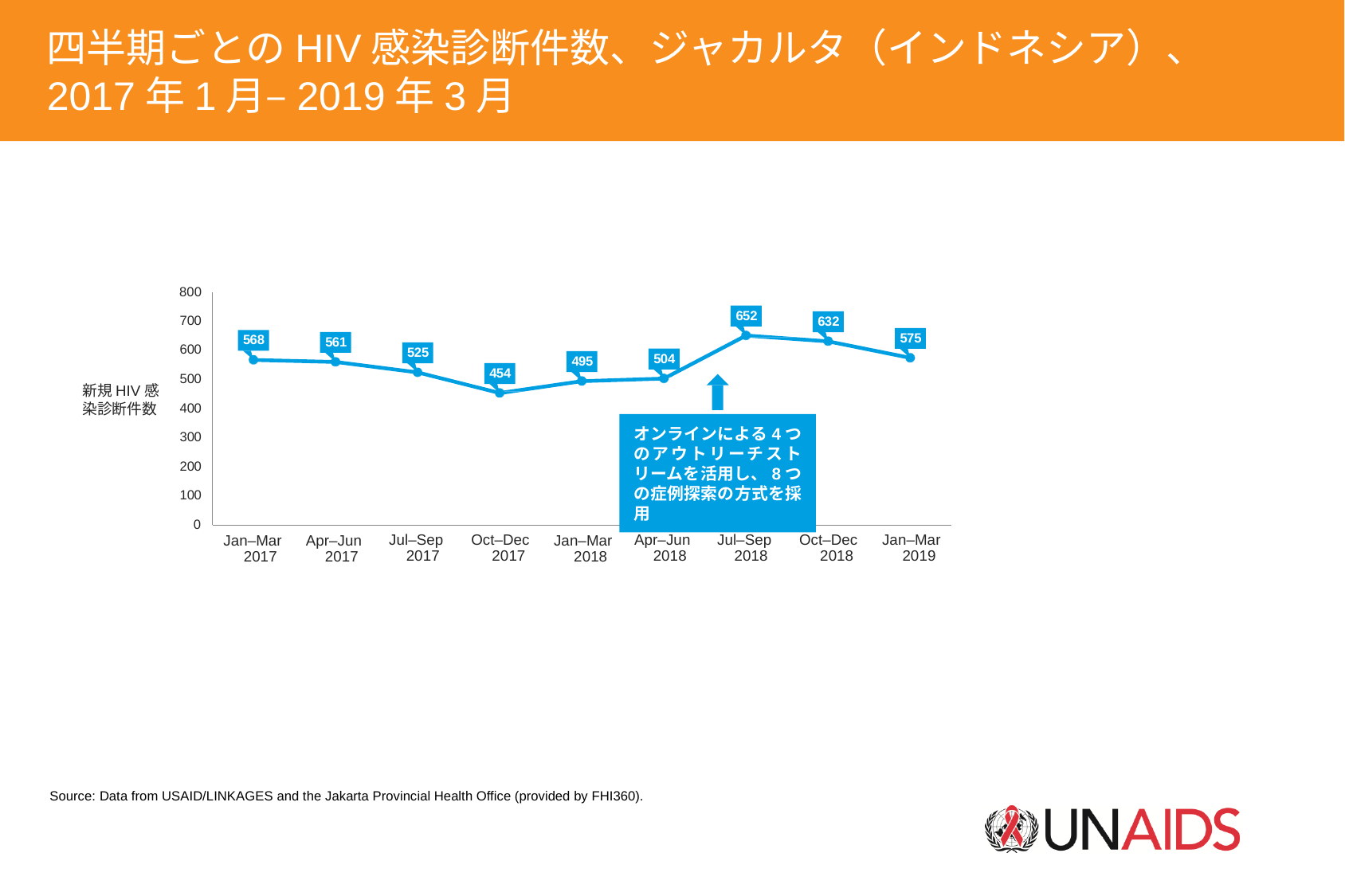

四半期ごとのHIV感染診断件数、ジャカルタ（インドネシア）、
2017年1月–2019年3月
800

652
700

632

575

568

561

600

525

504

495

454

500

新規HIV感染診断件数

400
オンラインによる4つのアウトリーチストリームを活用し、8つの症例探索の方式を採用
300
200
100
0

Jul–Sep  2018
Oct–Dec  2018
Jul–Sep  2017
Oct–Dec  2017
Apr–Jun  2018
Jan–Mar  2019
Jan–Mar  2018
Jan–Mar  2017
Apr–Jun  2017
Source: Data from USAID/LINKAGES and the Jakarta Provincial Health Office (provided by FHI360).